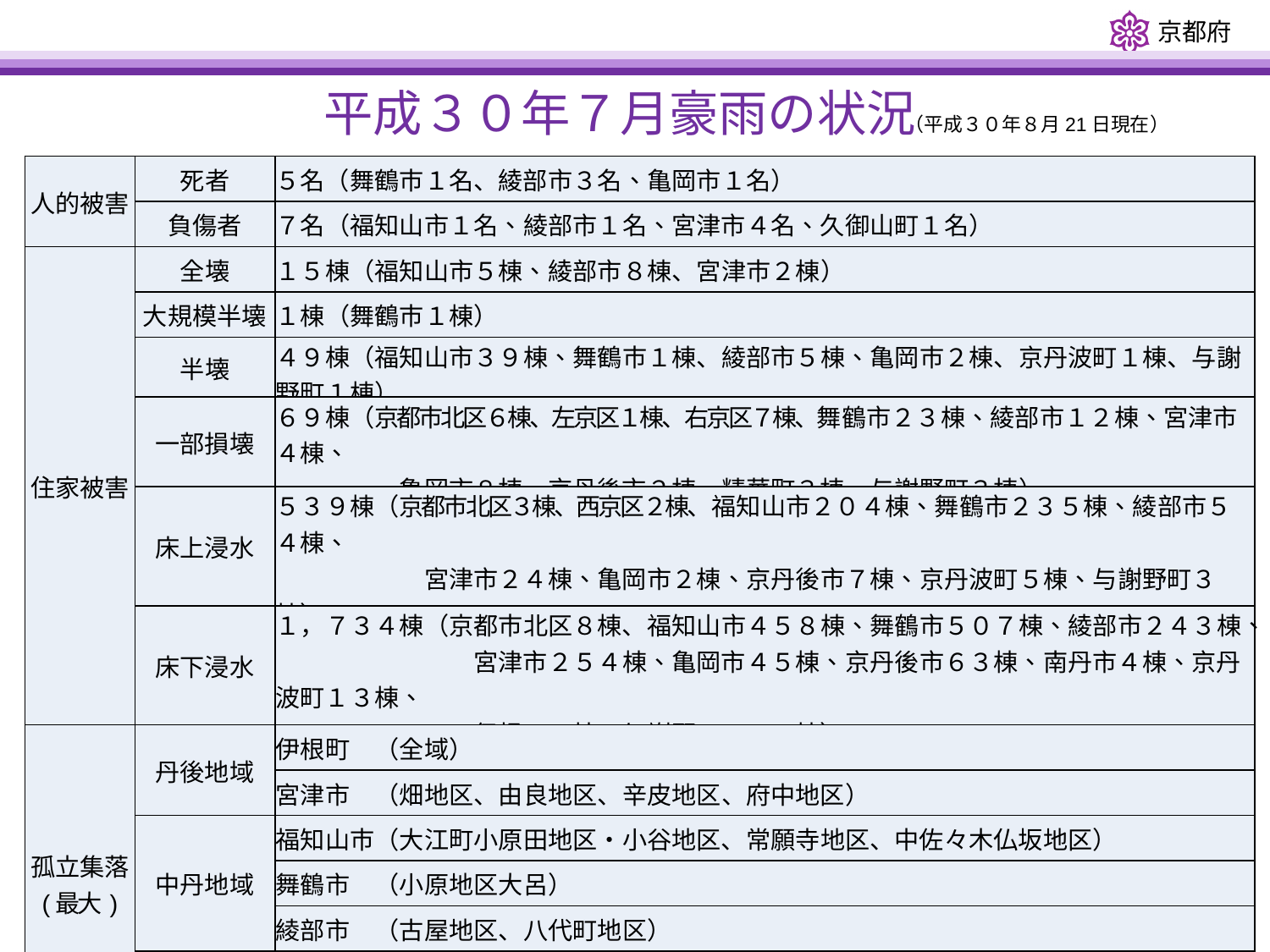

平成３０年７月豪雨の状況
（平成３０年８月21日現在）
| 人的被害 | 死者 | ５名（舞鶴市１名、綾部市３名、亀岡市１名） |
| --- | --- | --- |
|  | 負傷者 | ７名（福知山市１名、綾部市１名、宮津市４名、久御山町１名） |
| 住家被害 | 全壊 | １５棟（福知山市５棟、綾部市８棟、宮津市２棟） |
|  | 大規模半壊 | １棟（舞鶴市１棟） |
|  | 半壊 | ４９棟（福知山市３９棟、舞鶴市１棟、綾部市５棟、亀岡市２棟、京丹波町１棟、与謝野町１棟） |
|  | 一部損壊 | ６９棟（京都市北区６棟、左京区１棟、右京区７棟、舞鶴市２３棟、綾部市１２棟、宮津市４棟、 　　　　　亀岡市８棟、京丹後市２棟、精華町３棟、与謝野町３棟） |
|  | 床上浸水 | ５３９棟（京都市北区３棟、西京区２棟、福知山市２０４棟、舞鶴市２３５棟、綾部市５４棟、 　　　　　　宮津市２４棟、亀岡市２棟、京丹後市７棟、京丹波町５棟、与謝野町３棟） |
|  | 床下浸水 | １，７３４棟（京都市北区８棟、福知山市４５８棟、舞鶴市５０７棟、綾部市２４３棟、 　　　　　　　　宮津市２５４棟、亀岡市４５棟、京丹後市６３棟、南丹市４棟、京丹波町１３棟、 　　　　　　　　伊根町１棟、与謝野町１３８棟） |
| 孤立集落 (最大) | 丹後地域 | 伊根町　（全域） |
|  |  | 宮津市　（畑地区、由良地区、辛皮地区、府中地区） |
|  | 中丹地域 | 福知山市（大江町小原田地区・小谷地区、常願寺地区、中佐々木仏坂地区） |
|  |  | 舞鶴市　（小原地区大呂） |
|  |  | 綾部市　（古屋地区、八代町地区） |
|  | 南丹地域 | 京丹波町（上乙見集落） |
|  |  | 南丹市　（日吉町牧山） |